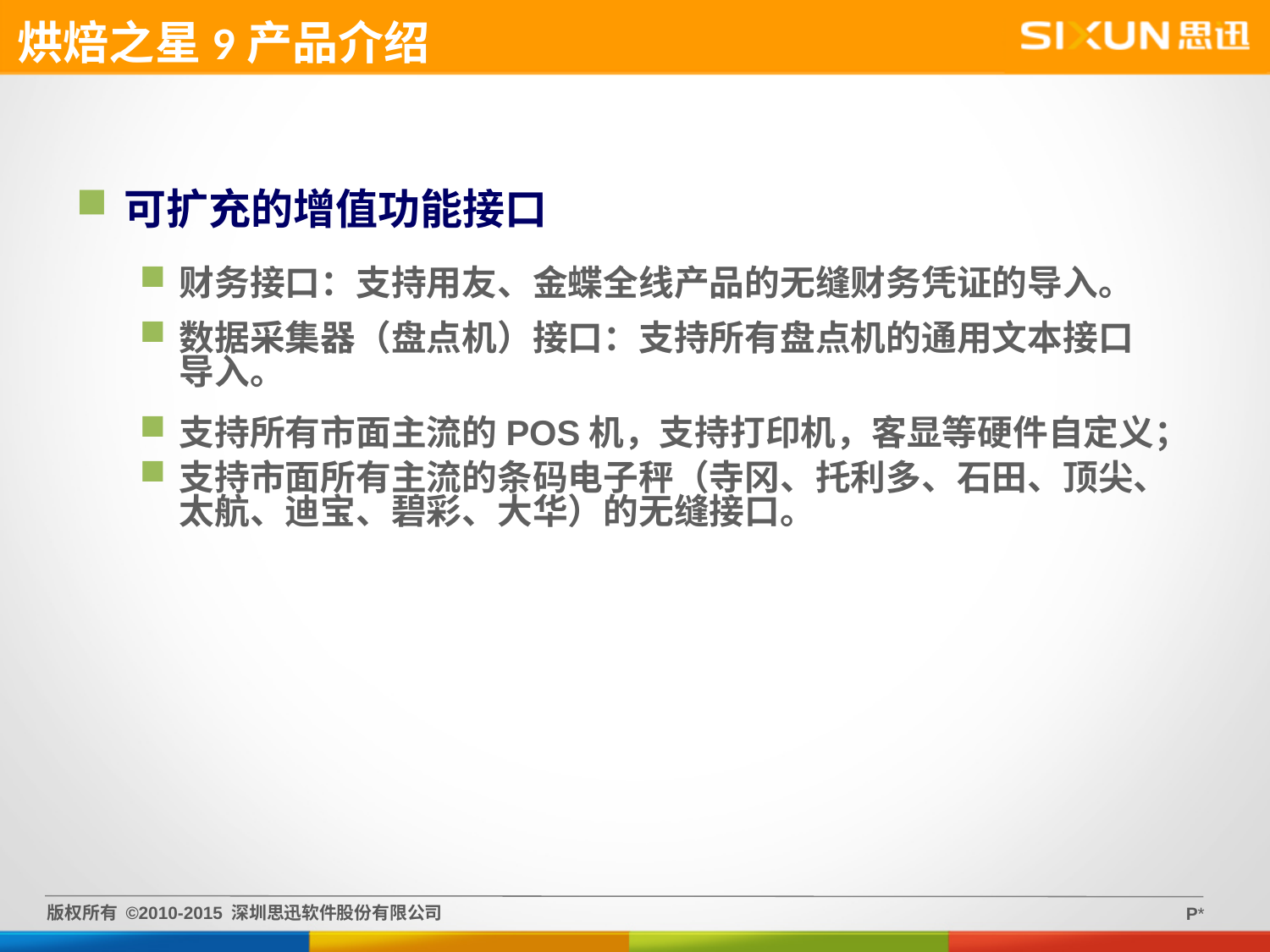

烘焙之星9产品介绍
可扩充的增值功能接口

财务接口：支持用友、金蝶全线产品的无缝财务凭证的导入。

数据采集器（盘点机）接口：支持所有盘点机的通用文本接口导入。

支持所有市面主流的POS机，支持打印机，客显等硬件自定义；

支持市面所有主流的条码电子秤（寺冈、托利多、石田、顶尖、太航、迪宝、碧彩、大华）的无缝接口。

版权所有 ©2010-2015 深圳思迅软件股份有限公司

P*